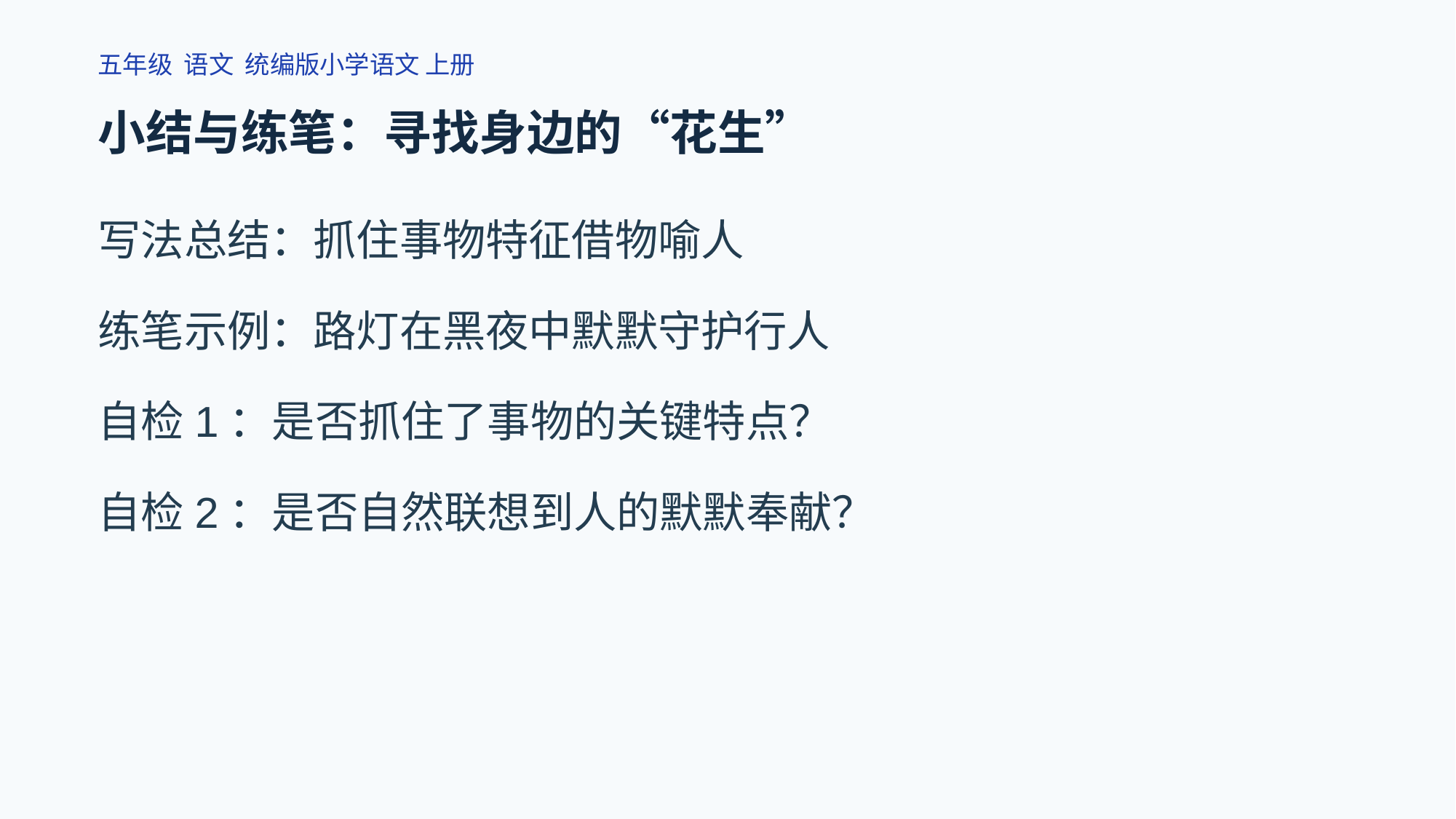

五年级  语文  统编版小学语文 上册
小结与练笔：寻找身边的“花生”
写法总结：抓住事物特征借物喻人
练笔示例：路灯在黑夜中默默守护行人
自检1：是否抓住了事物的关键特点？
自检2：是否自然联想到人的默默奉献？